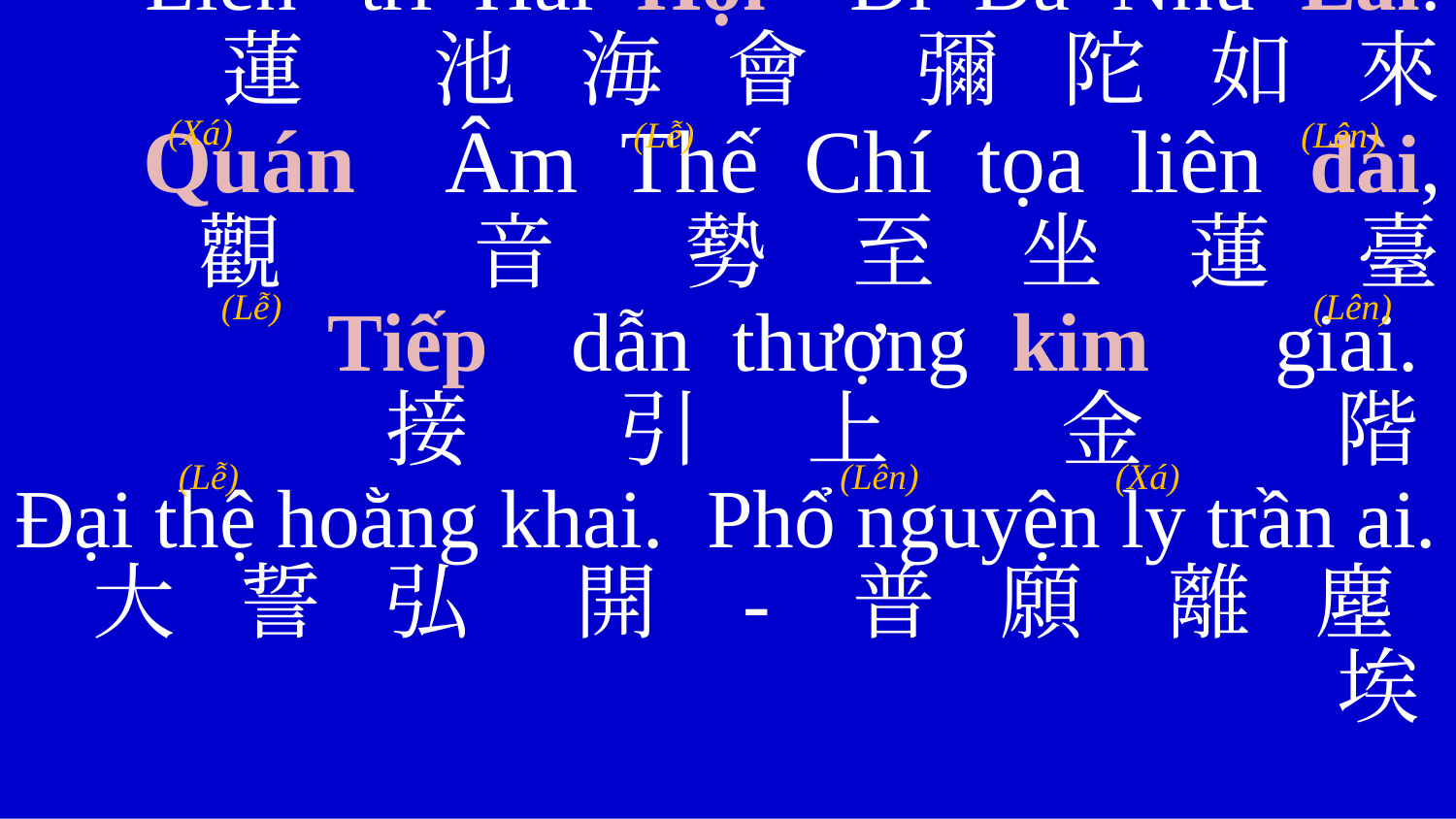

LIÊN  TRÌ  TÁN - 蓮 池 讚
Liên   trì  Hải  Hội    Di  Đà  Như  Lai.
蓮      池   海   會     彌   陀   如   來
Quán    Âm  Thế  Chí  tọa  liên  đài,
觀         音      勢    至    坐    蓮    臺
Tiếp    dẫn  thượng  kim      giai.
接       引     上        金         階
Đại thệ hoằng khai.  Phổ nguyện ly trần ai.大   誓   弘     開   -   普   願    離   塵   埃

(Xá)
(Lên)
(Lễ)
(Lễ)
(Lên)
(Lễ)
(Lên)
(Xá)